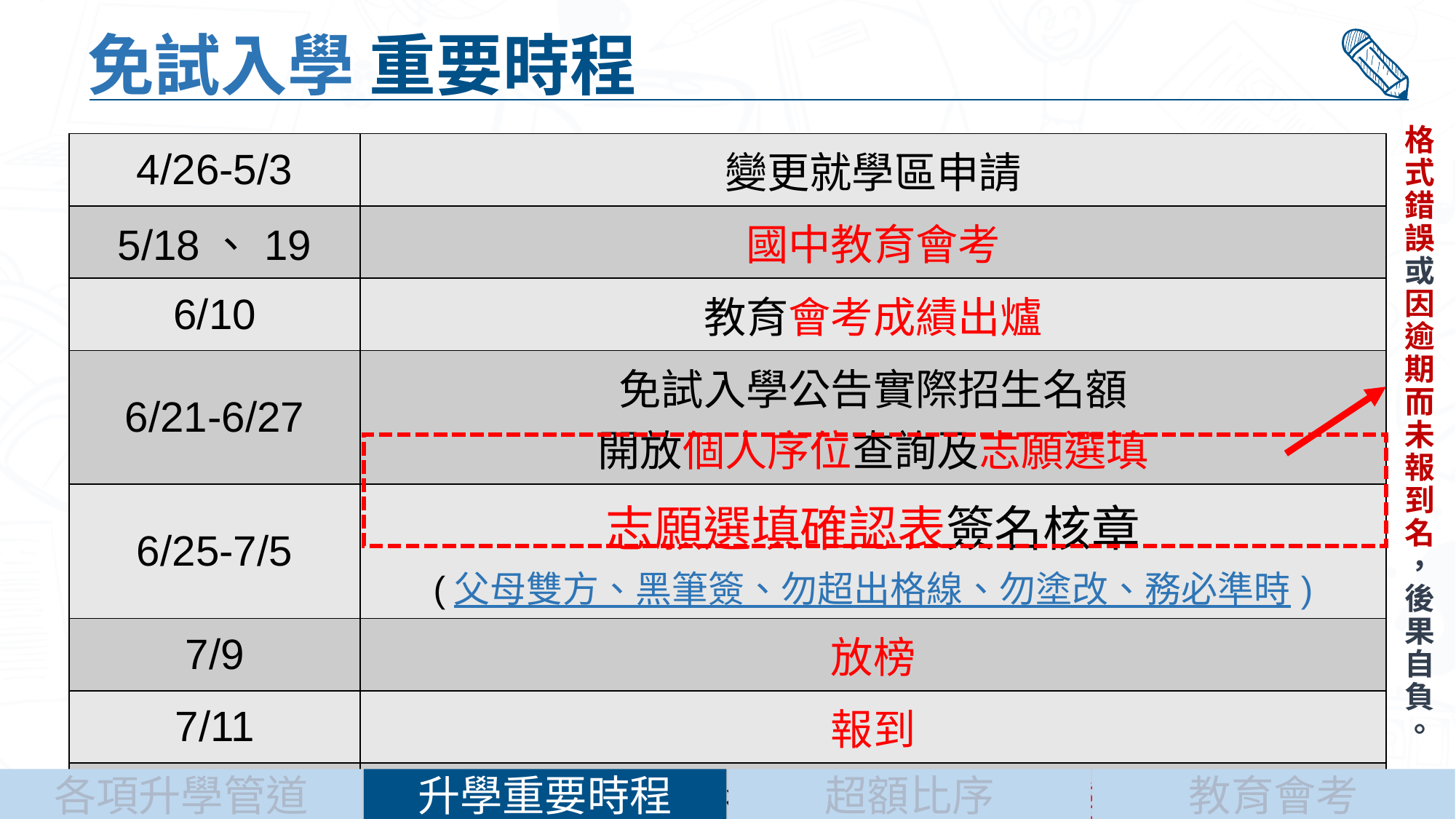

免試入學 重要時程
格式錯誤或因逾期而未報到名，後果自負。
| 4/26-5/3 | 變更就學區申請 |
| --- | --- |
| 5/18、19 | 國中教育會考 |
| 6/10 | 教育會考成績出爐 |
| 6/21-6/27 | 免試入學公告實際招生名額 開放個人序位查詢及志願選填 |
| 6/25-7/5 | 志願選填確認表簽名核章 (父母雙方、黑筆簽、勿超出格線、勿塗改、務必準時) |
| 7/9 | 放榜 |
| 7/11 | 報到 |
| 7/15 | 報到後聲明放棄錄取資格 |

升學重要時程
超額比序
教育會考
各項升學管道